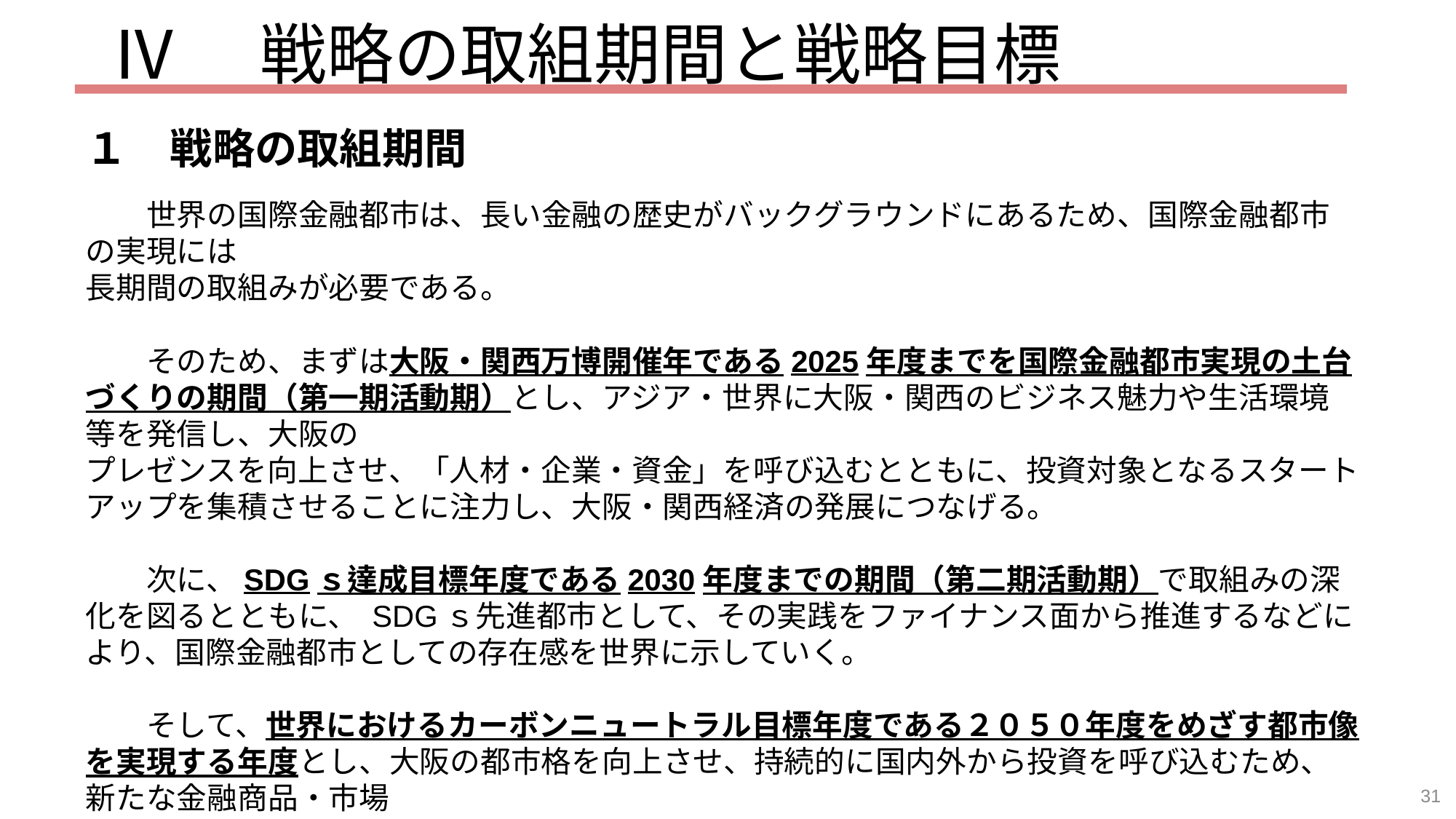

Ⅳ　戦略の取組期間と戦略目標
１　戦略の取組期間
　　世界の国際金融都市は、長い金融の歴史がバックグラウンドにあるため、国際金融都市の実現には
長期間の取組みが必要である。

　　そのため、まずは大阪・関西万博開催年である2025年度までを国際金融都市実現の土台づくりの期間（第一期活動期）とし、アジア・世界に大阪・関西のビジネス魅力や生活環境等を発信し、大阪の
プレゼンスを向上させ、「人材・企業・資金」を呼び込むとともに、投資対象となるスタートアップを集積させることに注力し、大阪・関西経済の発展につなげる。

　　次に、SDGｓ達成目標年度である2030年度までの期間（第二期活動期）で取組みの深化を図るとともに、 SDGｓ先進都市として、その実践をファイナンス面から推進するなどにより、国際金融都市としての存在感を世界に示していく。

　　そして、世界におけるカーボンニュートラル目標年度である２０５０年度をめざす都市像を実現する年度とし、大阪の都市格を向上させ、持続的に国内外から投資を呼び込むため、新たな金融商品・市場
の形成や革新的な金融サービスの開発などにより、エッジの効いた国際金融都市としての地位を確
立する。
31